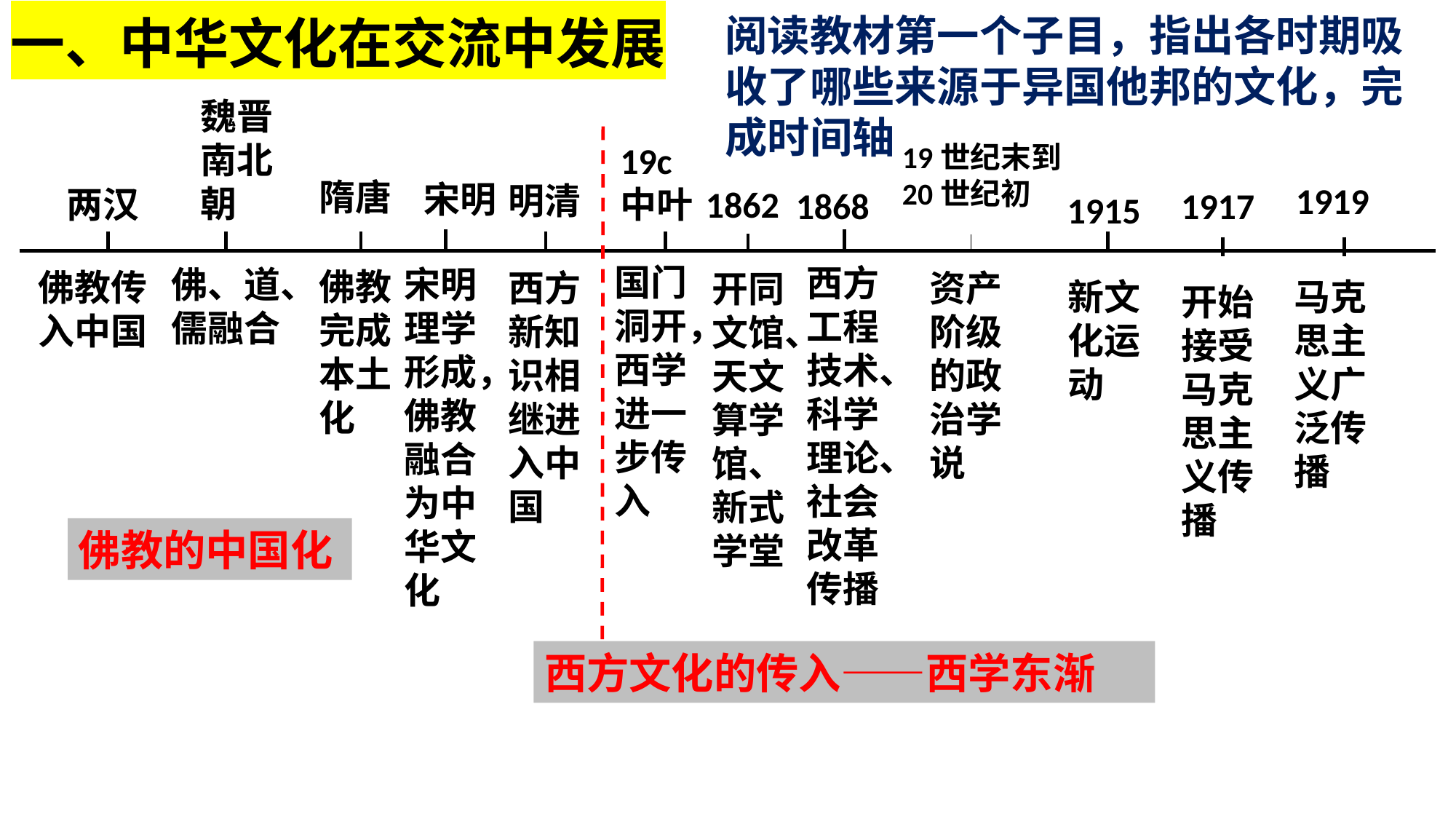

阅读教材第一个子目，指出各时期吸收了哪些来源于异国他邦的文化，完成时间轴
一、中华文化在交流中发展
魏晋南北朝
19c中叶
19世纪末到20世纪初
隋唐
宋明
明清
1919
1862
两汉
1868
1917
1915
国门洞开，西学进一步传入
西方工程技术、科学理论、社会改革传播
佛、道、儒融合
宋明理学形成，佛教融合为中华文化
佛教完成本土化
佛教传入中国
西方新知识相继进入中国
资产阶级的政治学说
开同文馆、天文算学馆、新式学堂
新文化运动
马克思主义广泛传播
开始接受马克思主义传播
佛教的中国化
西方文化的传入——西学东渐